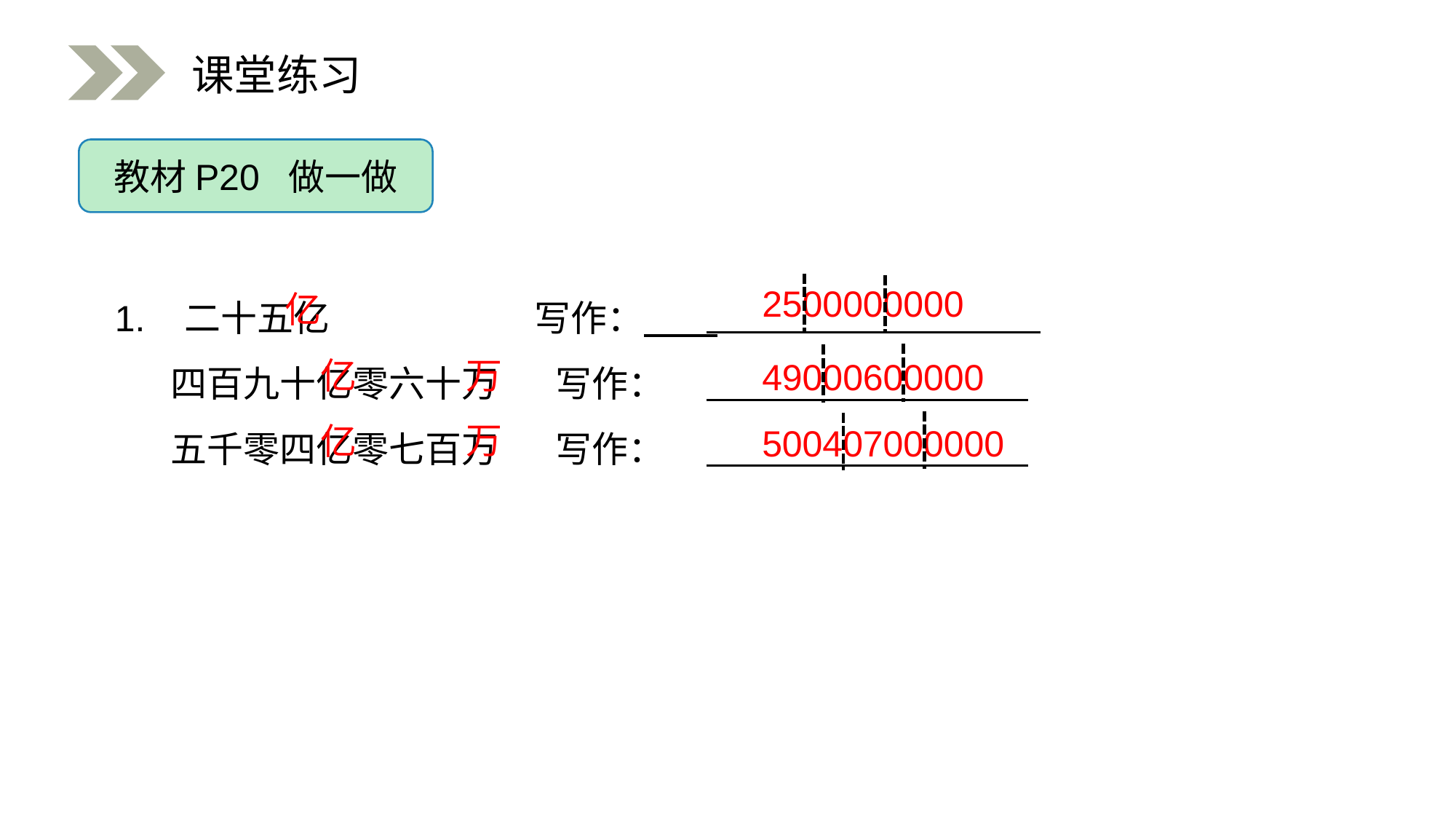

课堂练习
教材P20  做一做
 1.   二十五亿                         写作：
       四百九十亿零六十万       写作：
       五千零四亿零七百万       写作：
2500000000
亿
亿
万
49000600000
万
亿
500407000000